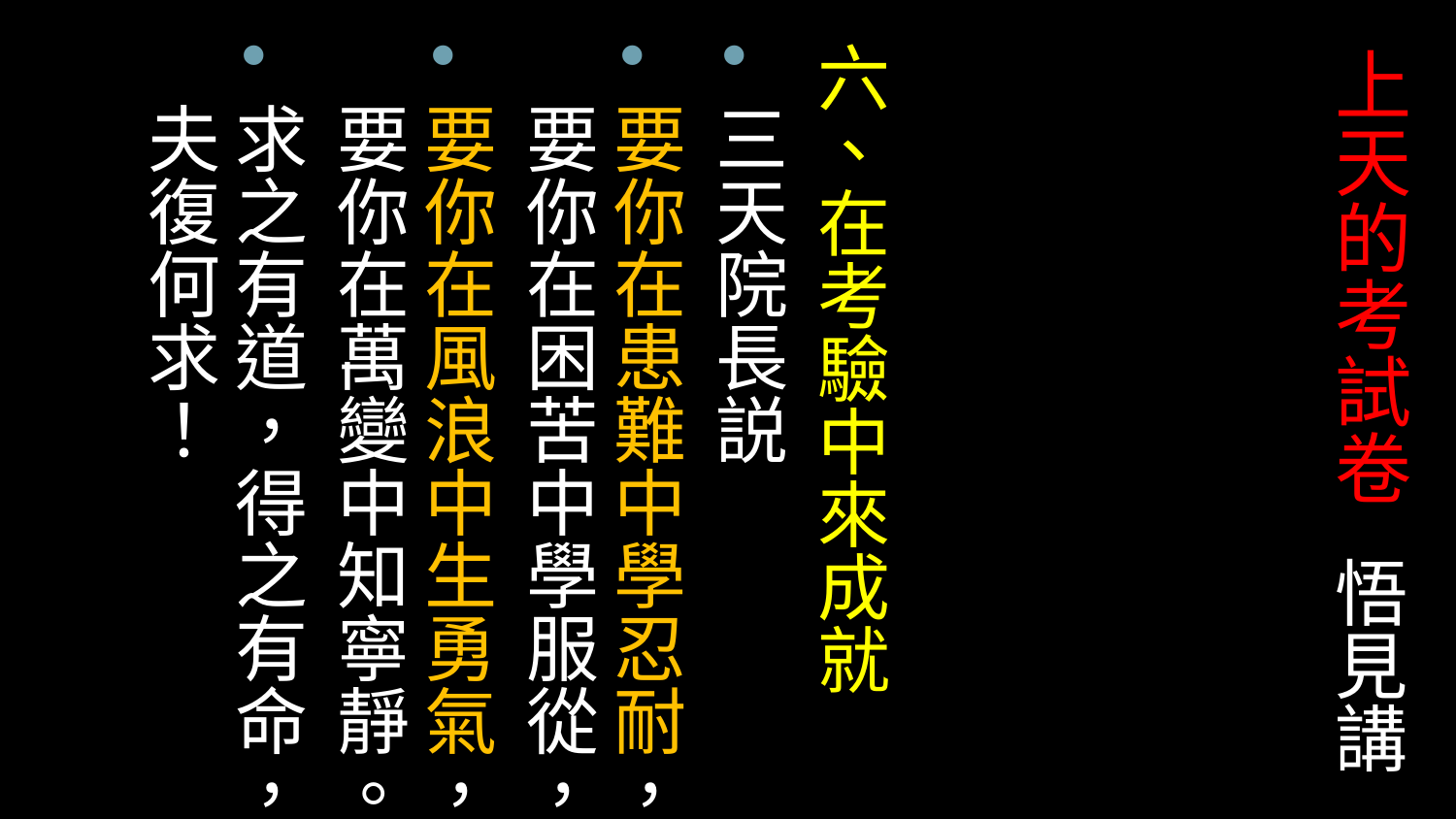

六、在考驗中來成就
三天院長説
要你在患難中學忍耐，要你在困苦中學服從，
要你在風浪中生勇氣，要你在萬變中知寧靜。
求之有道，得之有命，夫復何求！

# 上天的考試卷   悟見講